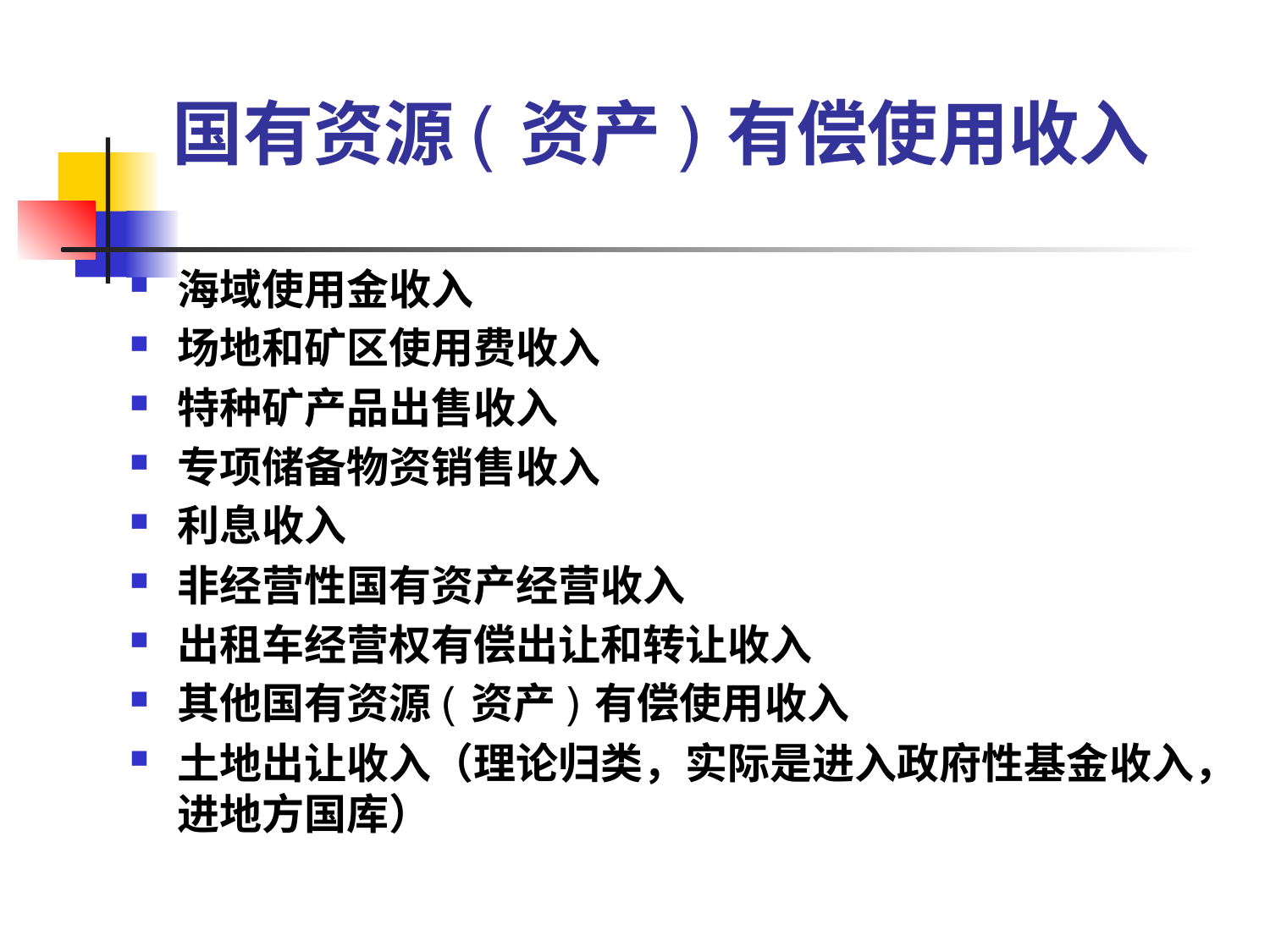

国有资源(资产)有偿使用收入
海域使用金收入
场地和矿区使用费收入
特种矿产品出售收入
专项储备物资销售收入
利息收入
非经营性国有资产经营收入
出租车经营权有偿出让和转让收入
其他国有资源(资产)有偿使用收入
土地出让收入（理论归类，实际是进入政府性基金收入，进地方国库）